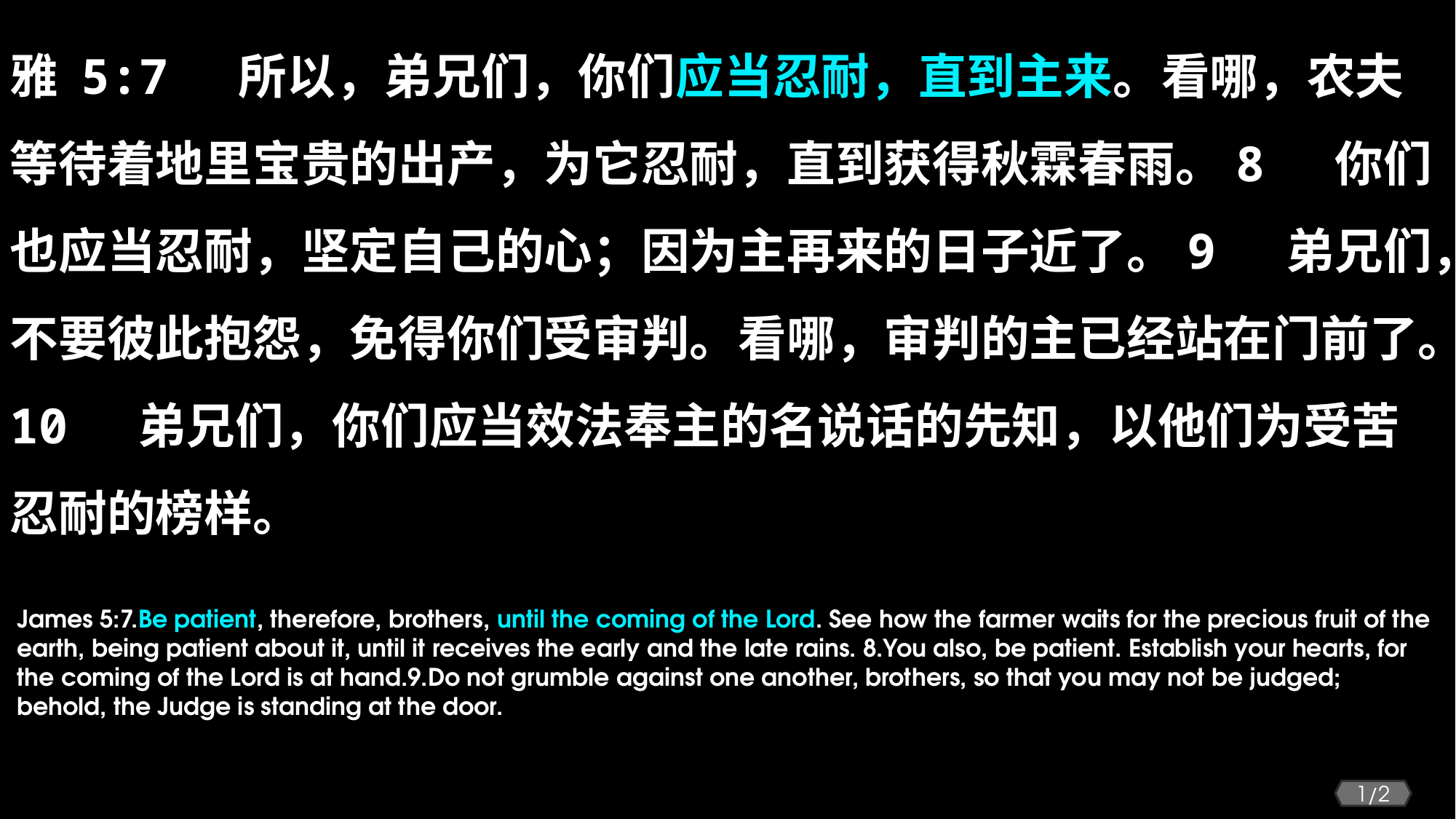

雅 5:7  所以，弟兄们，你们应当忍耐，直到主来。看哪，农夫等待着地里宝贵的出产，为它忍耐，直到获得秋霖春雨。8  你们也应当忍耐，坚定自己的心；因为主再来的日子近了。9  弟兄们，不要彼此抱怨，免得你们受审判。看哪，审判的主已经站在门前了。10  弟兄们，你们应当效法奉主的名说话的先知，以他们为受苦忍耐的榜样。
James 5:7.Be patient, therefore, brothers, until the coming of the Lord. See how the farmer waits for the precious fruit of the earth, being patient about it, until it receives the early and the late rains. 8.You also, be patient. Establish your hearts, for the coming of the Lord is at hand.9.Do not grumble against one another, brothers, so that you may not be judged; behold, the Judge is standing at the door.
1/2